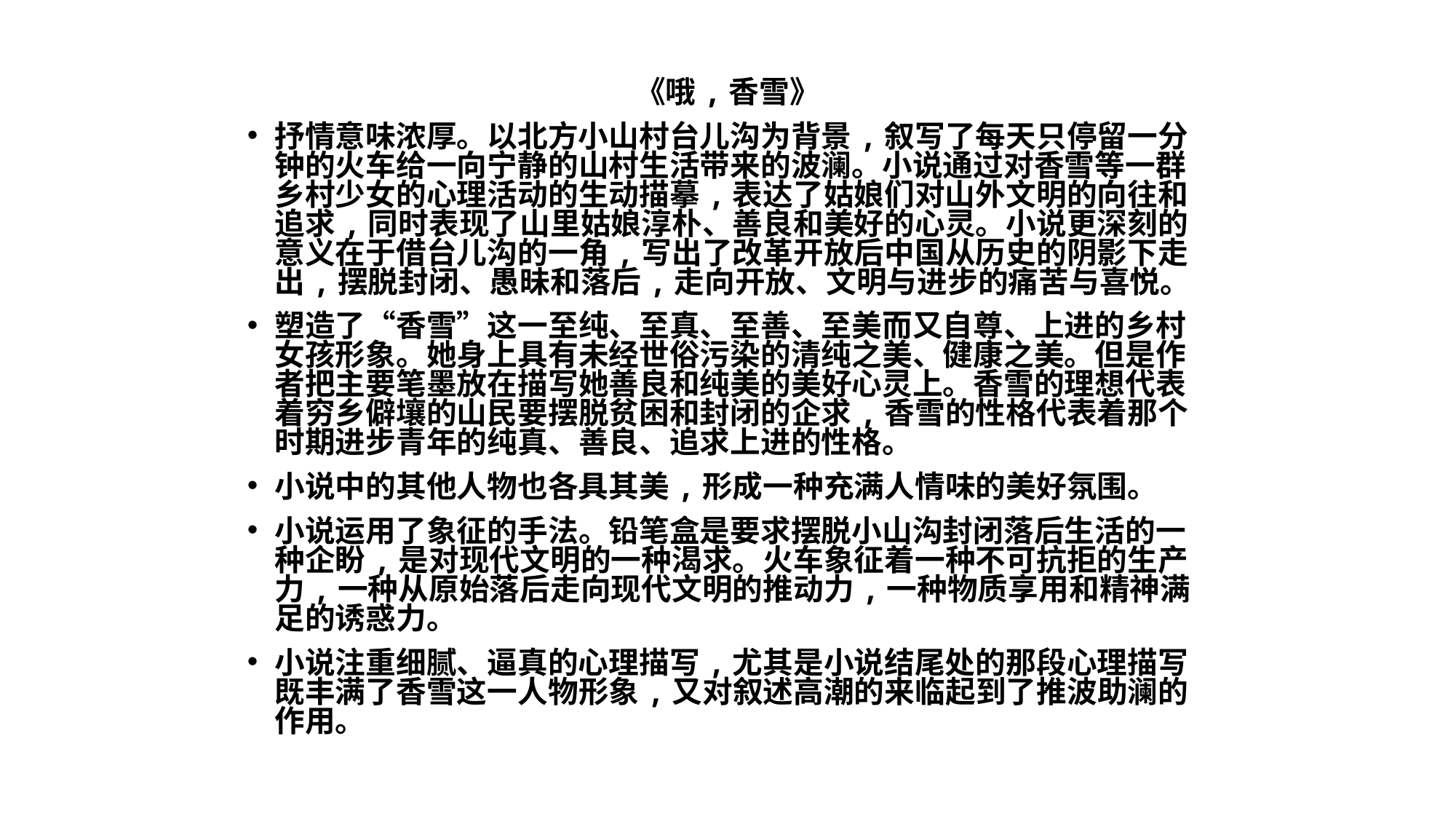

《哦,香雪》
抒情意味浓厚。以北方小山村台儿沟为背景,叙写了每天只停留一分钟的火车给一向宁静的山村生活带来的波澜。小说通过对香雪等一群乡村少女的心理活动的生动描摹,表达了姑娘们对山外文明的向往和追求,同时表现了山里姑娘淳朴、善良和美好的心灵。小说更深刻的意义在于借台儿沟的一角,写出了改革开放后中国从历史的阴影下走出,摆脱封闭、愚昧和落后,走向开放、文明与进步的痛苦与喜悦。
塑造了“香雪”这一至纯、至真、至善、至美而又自尊、上进的乡村女孩形象。她身上具有未经世俗污染的清纯之美、健康之美。但是作者把主要笔墨放在描写她善良和纯美的美好心灵上。香雪的理想代表着穷乡僻壤的山民要摆脱贫困和封闭的企求,香雪的性格代表着那个时期进步青年的纯真、善良、追求上进的性格。
小说中的其他人物也各具其美,形成一种充满人情味的美好氛围。
小说运用了象征的手法。铅笔盒是要求摆脱小山沟封闭落后生活的一种企盼,是对现代文明的一种渴求。火车象征着一种不可抗拒的生产力,一种从原始落后走向现代文明的推动力,一种物质享用和精神满足的诱惑力。
小说注重细腻、逼真的心理描写,尤其是小说结尾处的那段心理描写既丰满了香雪这一人物形象,又对叙述高潮的来临起到了推波助澜的作用。